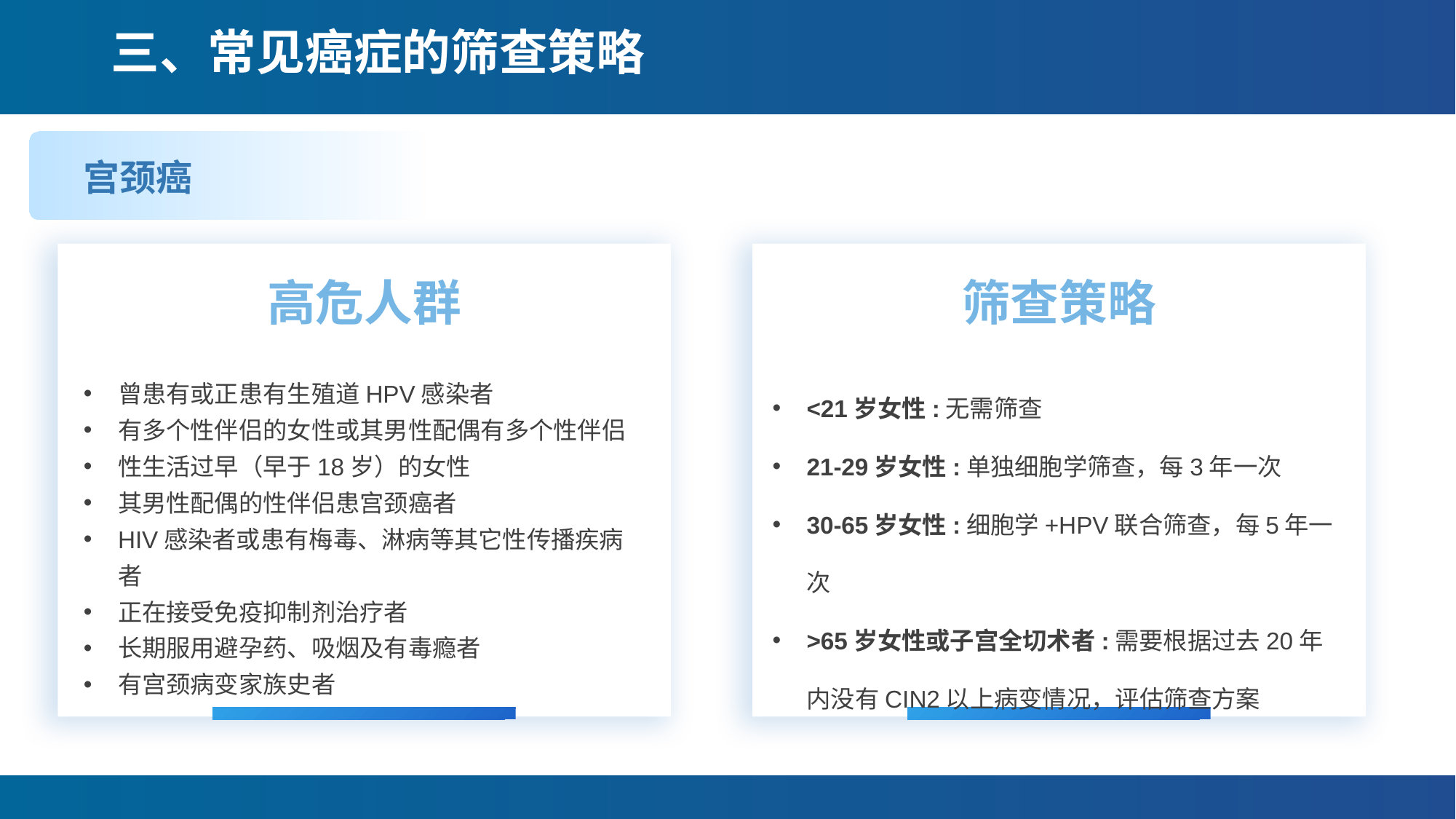

# 三、常见癌症的筛查策略
07

宫颈癌

高危人群

筛查策略

<21岁女性:无需筛查
21-29岁女性:单独细胞学筛查，每3年一次
30-65岁女性:细胞学+HPV联合筛查，每5年一次
>65岁女性或子宫全切术者:需要根据过去20年内没有CIN2以上病变情况，评估筛查方案
曾患有或正患有生殖道HPV感染者
有多个性伴侣的女性或其男性配偶有多个性伴侣
性生活过早（早于18岁）的女性
其男性配偶的性伴侣患宫颈癌者
HIV感染者或患有梅毒、淋病等其它性传播疾病者
正在接受免疫抑制剂治疗者
长期服用避孕药、吸烟及有毒瘾者
有宫颈病变家族史者